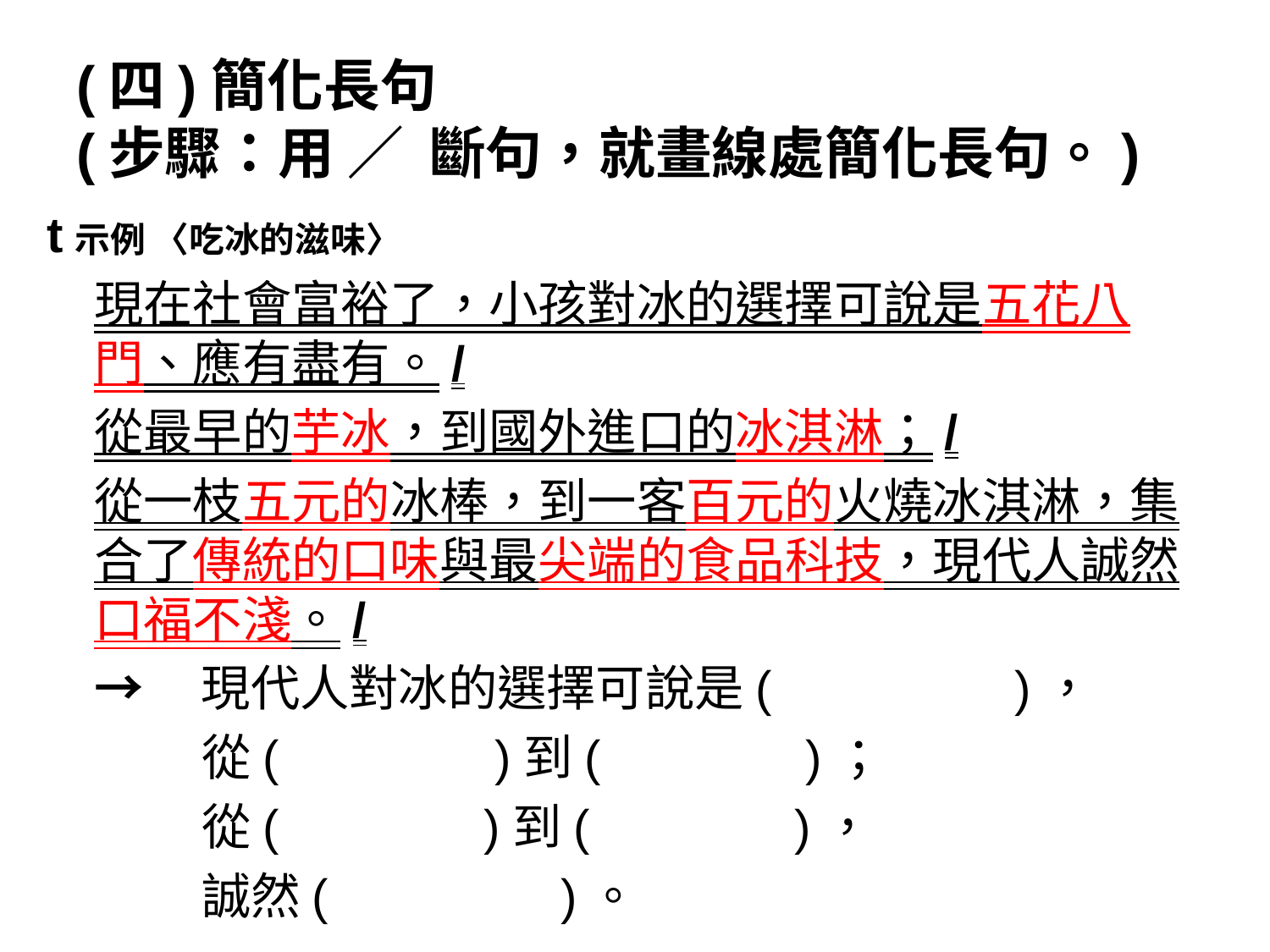

# (四)簡化長句 (步驟：用 ／  斷句，就畫線處簡化長句。)
t示例 〈吃冰的滋味〉
現在社會富裕了，小孩對冰的選擇可說是五花八門、應有盡有。/
從最早的芋冰，到國外進口的冰淇淋；/
從一枝五元的冰棒，到一客百元的火燒冰淇淋，集合了傳統的口味與最尖端的食品科技，現代人誠然口福不淺。/
→        現代人對冰的選擇可說是(應有盡有  )，
             從(傳統的    )到(進口的   )；
             從(便宜的   )到(昂貴的   )，
             誠然(口福不淺 )。